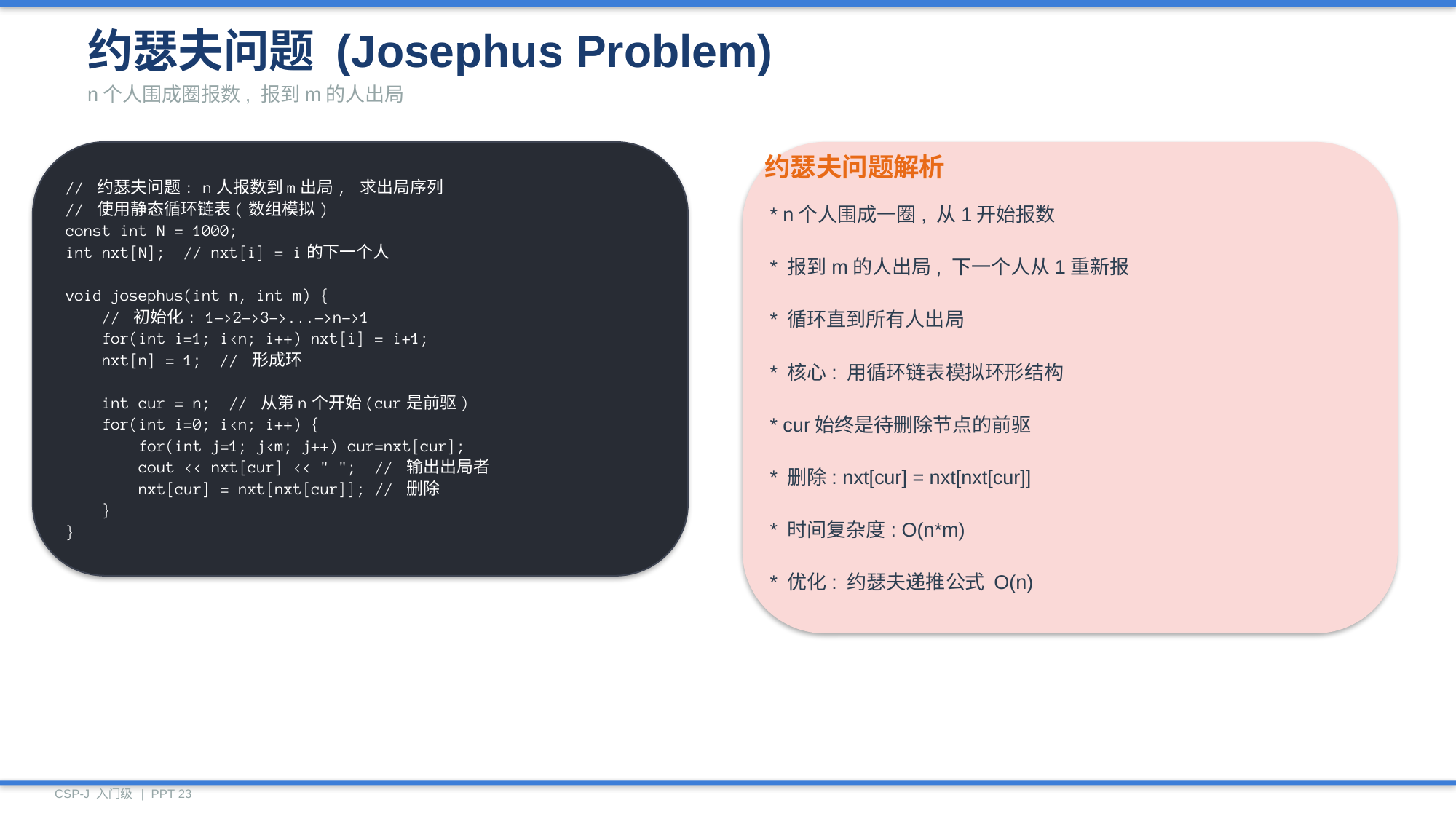

约瑟夫问题 (Josephus Problem)
n个人围成圈报数, 报到m的人出局
// 约瑟夫问题: n人报数到m出局, 求出局序列
// 使用静态循环链表(数组模拟)
const int N = 1000;
int nxt[N];  // nxt[i] = i的下一个人

void josephus(int n, int m) {
    // 初始化: 1->2->3->...->n->1
    for(int i=1; i<n; i++) nxt[i] = i+1;
    nxt[n] = 1;  // 形成环

    int cur = n;  // 从第n个开始(cur是前驱)
    for(int i=0; i<n; i++) {
        for(int j=1; j<m; j++) cur=nxt[cur];
        cout << nxt[cur] << " ";  // 输出出局者
        nxt[cur] = nxt[nxt[cur]]; // 删除
    }
}

约瑟夫问题解析
* n个人围成一圈, 从1开始报数
* 报到m的人出局, 下一个人从1重新报
* 循环直到所有人出局
* 核心: 用循环链表模拟环形结构
* cur始终是待删除节点的前驱
* 删除: nxt[cur] = nxt[nxt[cur]]
* 时间复杂度: O(n*m)
* 优化: 约瑟夫递推公式 O(n)

CSP-J 入门级  |  PPT 23